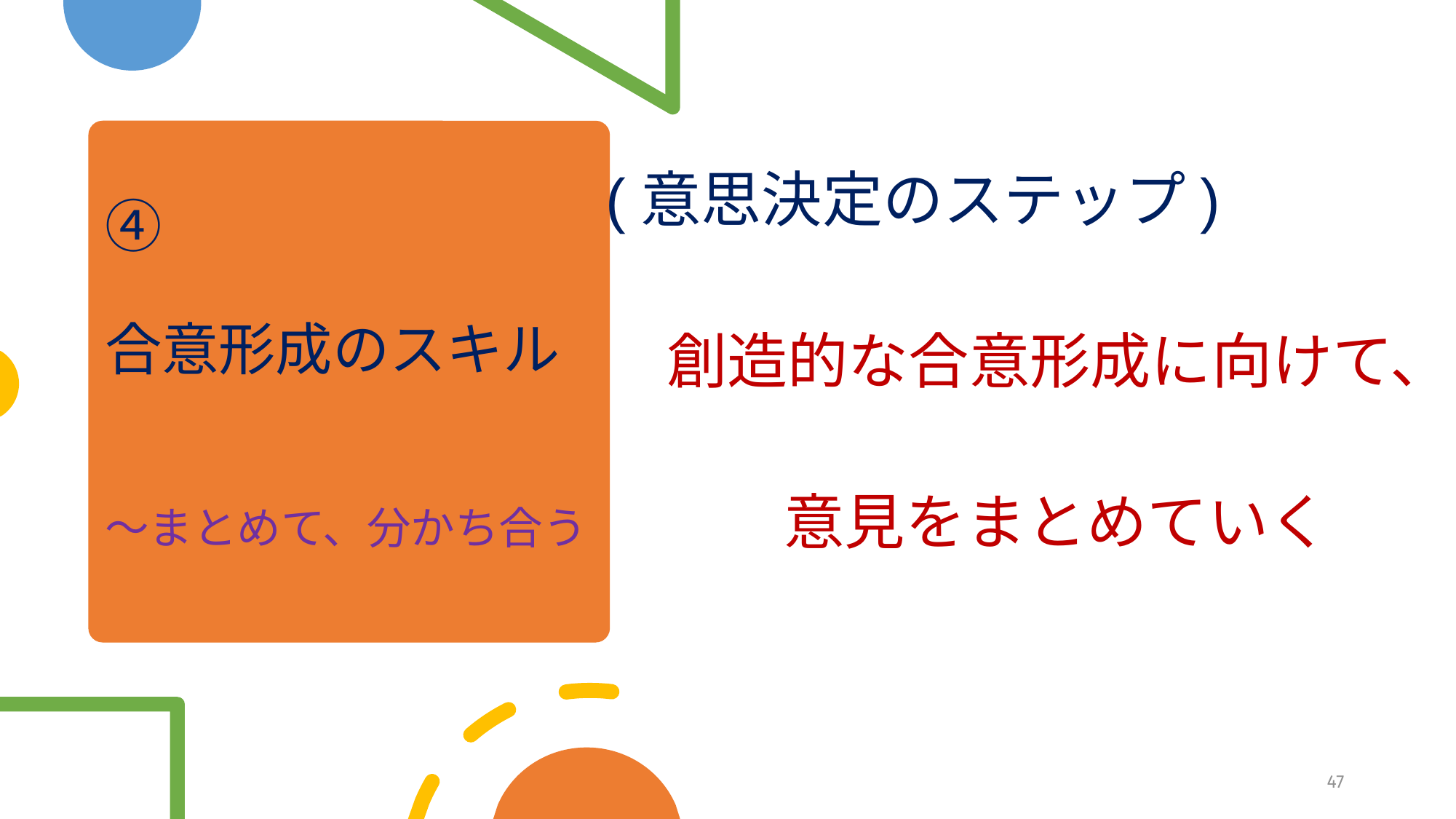

(意思決定のステップ)

　創造的な合意形成に向けて、

            意見をまとめていく

# ④　 合意形成のスキル 　　 ～まとめて、分かち合う

47